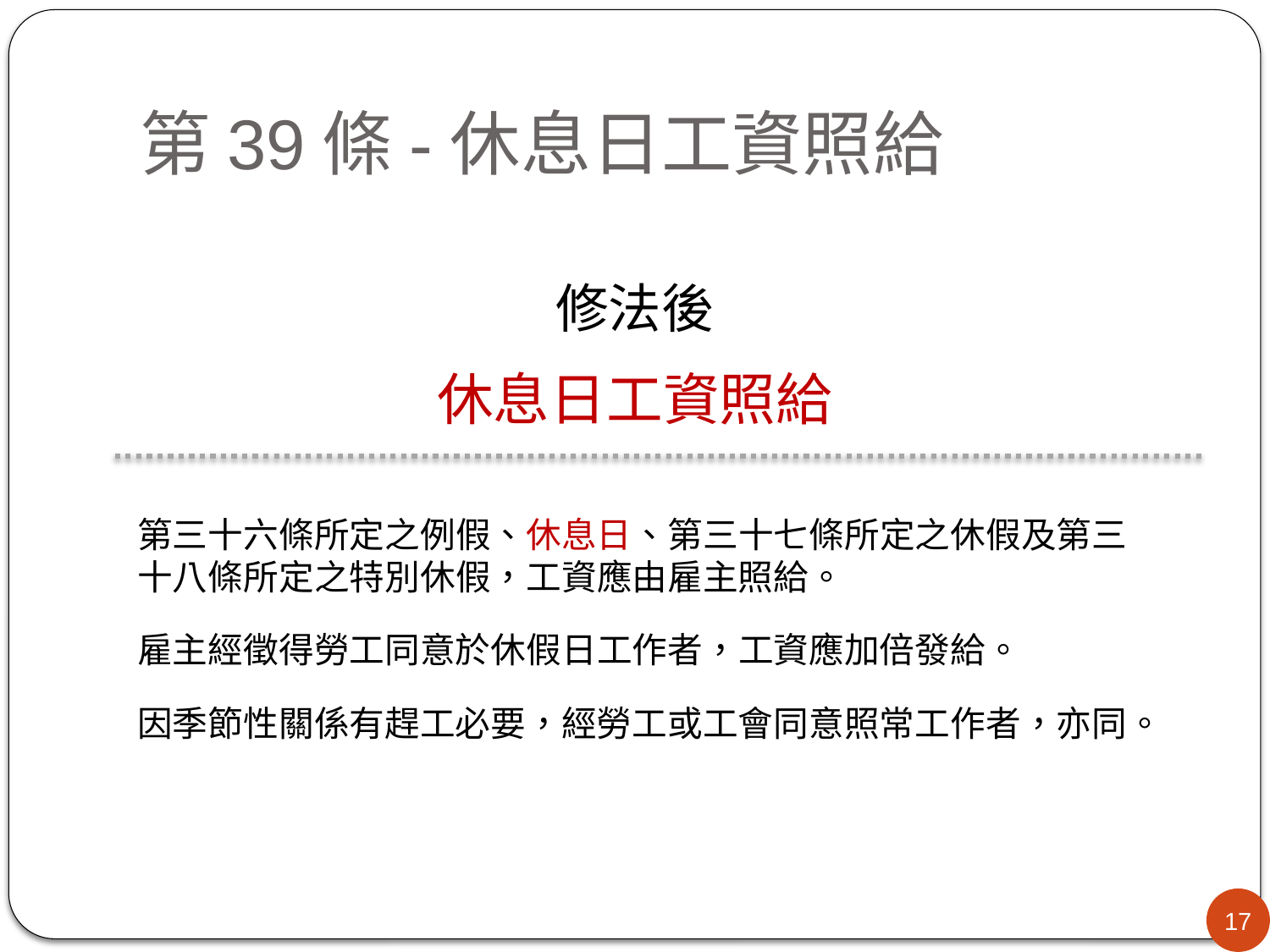

# 第39條-休息日工資照給
修法後
休息日工資照給
第三十六條所定之例假、休息日、第三十七條所定之休假及第三十八條所定之特別休假，工資應由雇主照給。

雇主經徵得勞工同意於休假日工作者，工資應加倍發給。

因季節性關係有趕工必要，經勞工或工會同意照常工作者，亦同。
17